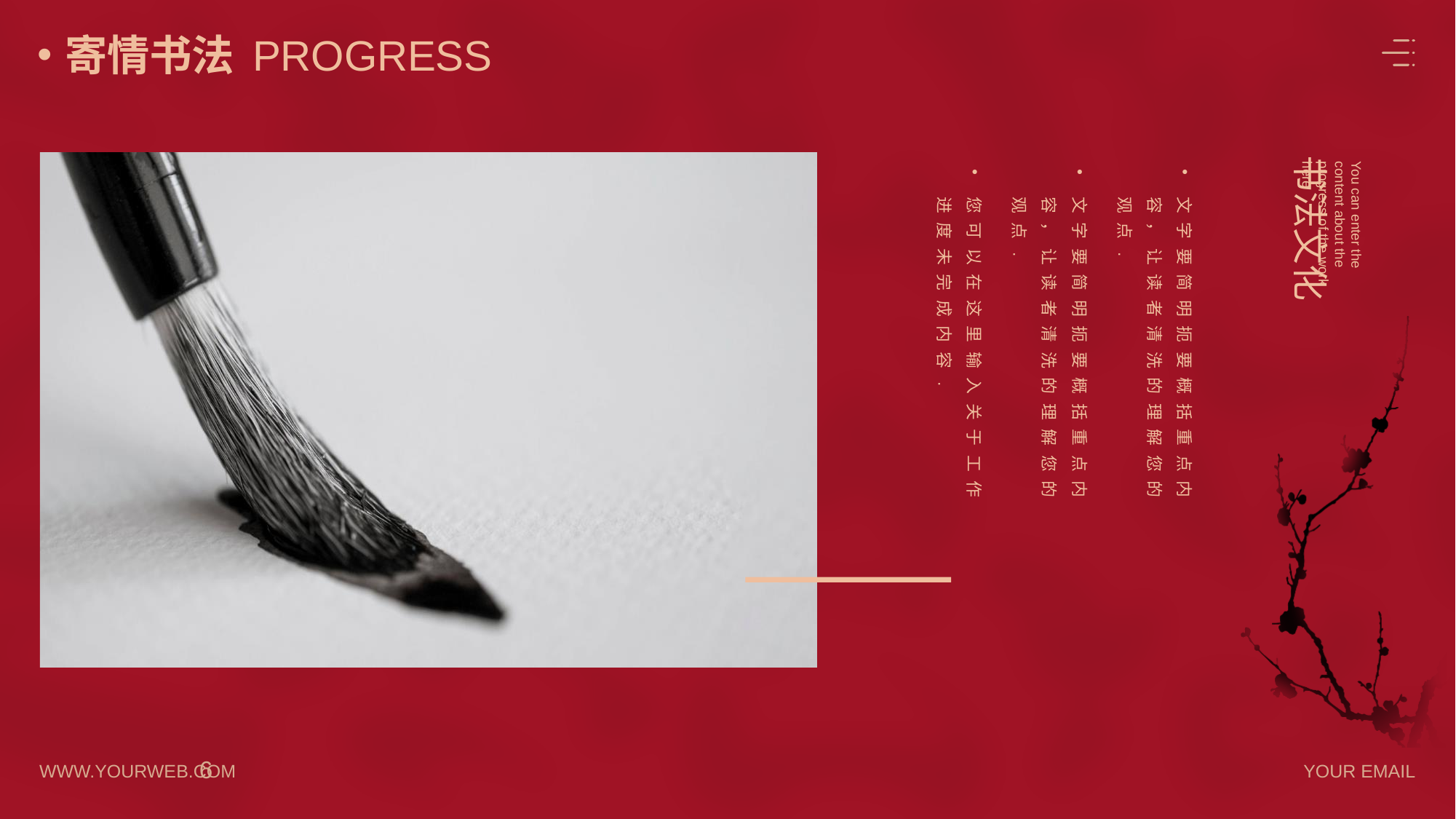

寄情书法
PROGRESS
书法文化
You can enter the content about the progress of the work here

文字要简明扼要概括重点内容，让读者清洗的理解您的观点.
文字要简明扼要概括重点内容，让读者清洗的理解您的观点.
您可以在这里输入关于工作进度未完成内容.

6